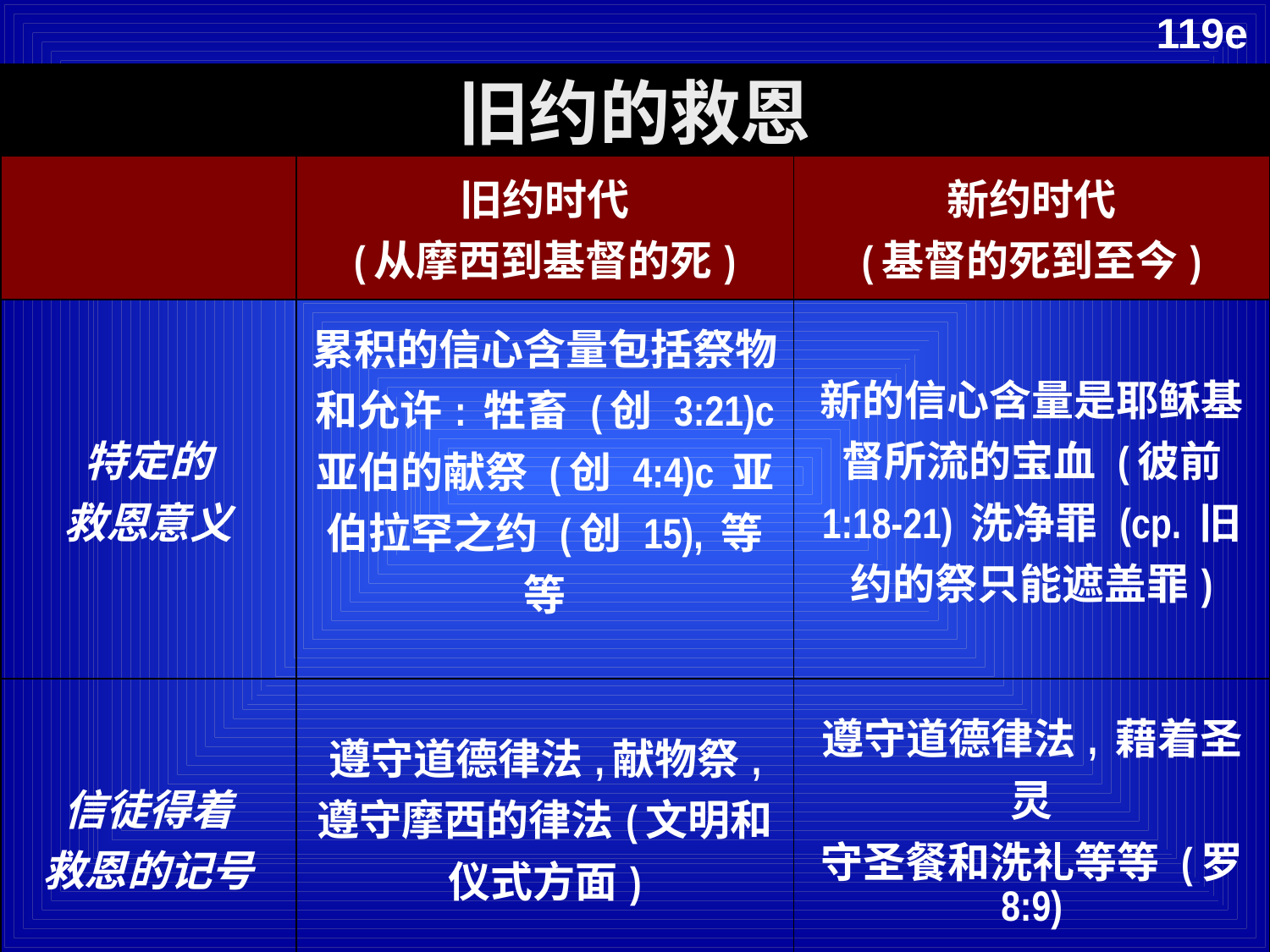

119e
旧约的救恩
|  | 旧约时代 (从摩西到基督的死) | 新约时代 (基督的死到至今) |
| --- | --- | --- |
| 特定的 救恩意义 | 累积的信心含量包括祭物和允许: 牲畜 (创 3:21)c 亚伯的献祭 (创 4:4)c 亚伯拉罕之约 (创 15), 等等 | 新的信心含量是耶稣基督所流的宝血 (彼前 1:18-21) 洗净罪 (cp. 旧约的祭只能遮盖罪) |
| 信徒得着 救恩的记号 | 遵守道德律法,献物祭, 遵守摩西的律法(文明和仪式方面) | 遵守道德律法, 藉着圣灵 守圣餐和洗礼等等 (罗 8:9) |